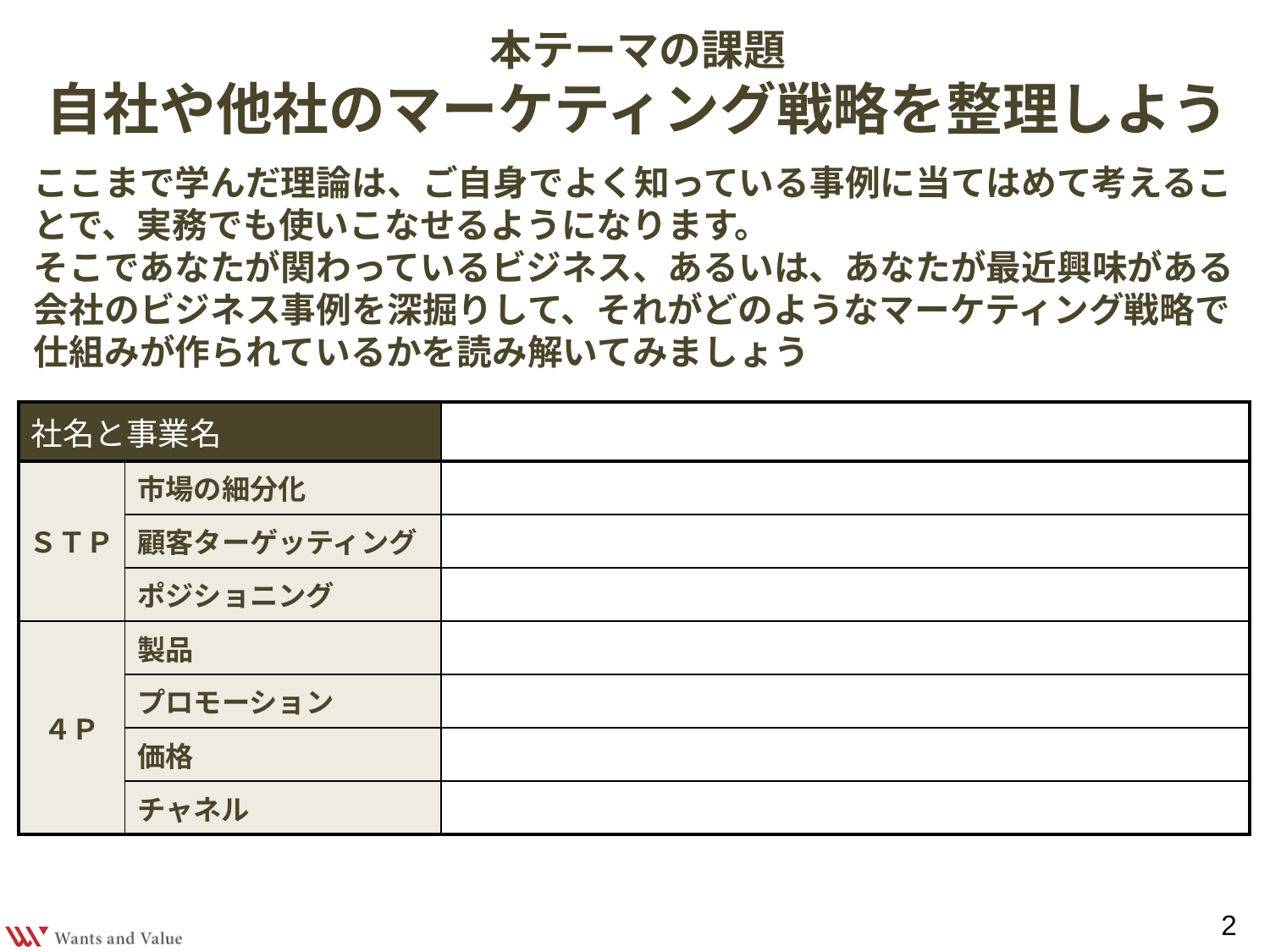

# 本テーマの課題 自社や他社のマーケティング戦略を整理しよう
ここまで学んだ理論は、ご自身でよく知っている事例に当てはめて考えることで、実務でも使いこなせるようになります。
そこであなたが関わっているビジネス、あるいは、あなたが最近興味がある会社のビジネス事例を深掘りして、それがどのようなマーケティング戦略で仕組みが作られているかを読み解いてみましょう
| 社名と事業名 |  |  |
| --- | --- | --- |
| ＳＴＰ | 市場の細分化 |  |
|  | 顧客ターゲッティング |  |
|  | ポジショニング |  |
| ４Ｐ | 製品 |  |
|  | プロモーション |  |
|  | 価格 |  |
|  | チャネル |  |
2